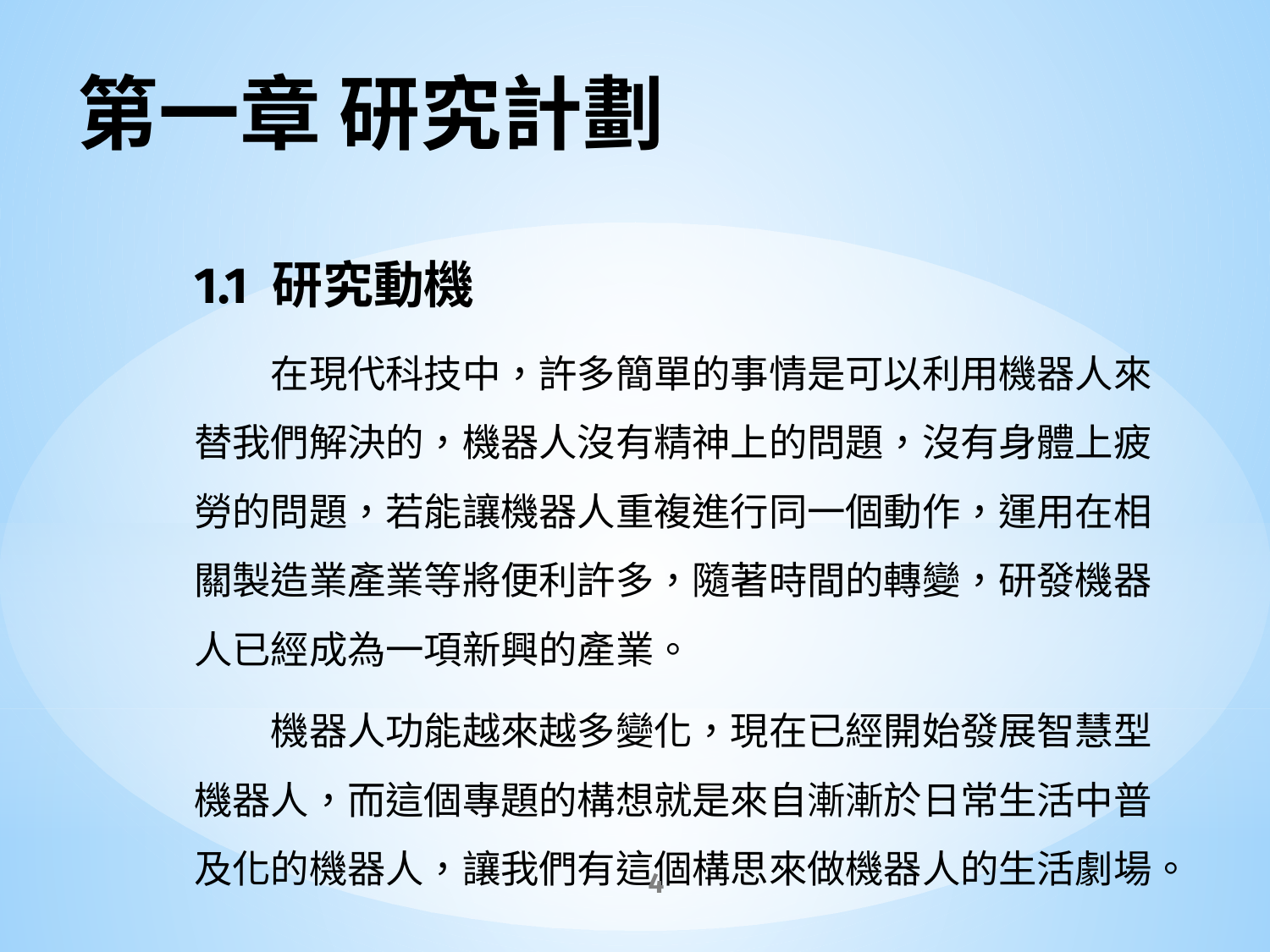

# 第一章 研究計劃
1.1 研究動機
　　在現代科技中，許多簡單的事情是可以利用機器人來替我們解決的，機器人沒有精神上的問題，沒有身體上疲勞的問題，若能讓機器人重複進行同一個動作，運用在相關製造業產業等將便利許多，隨著時間的轉變，研發機器人已經成為一項新興的產業。
　　機器人功能越來越多變化，現在已經開始發展智慧型機器人，而這個專題的構想就是來自漸漸於日常生活中普及化的機器人，讓我們有這個構思來做機器人的生活劇場。
4